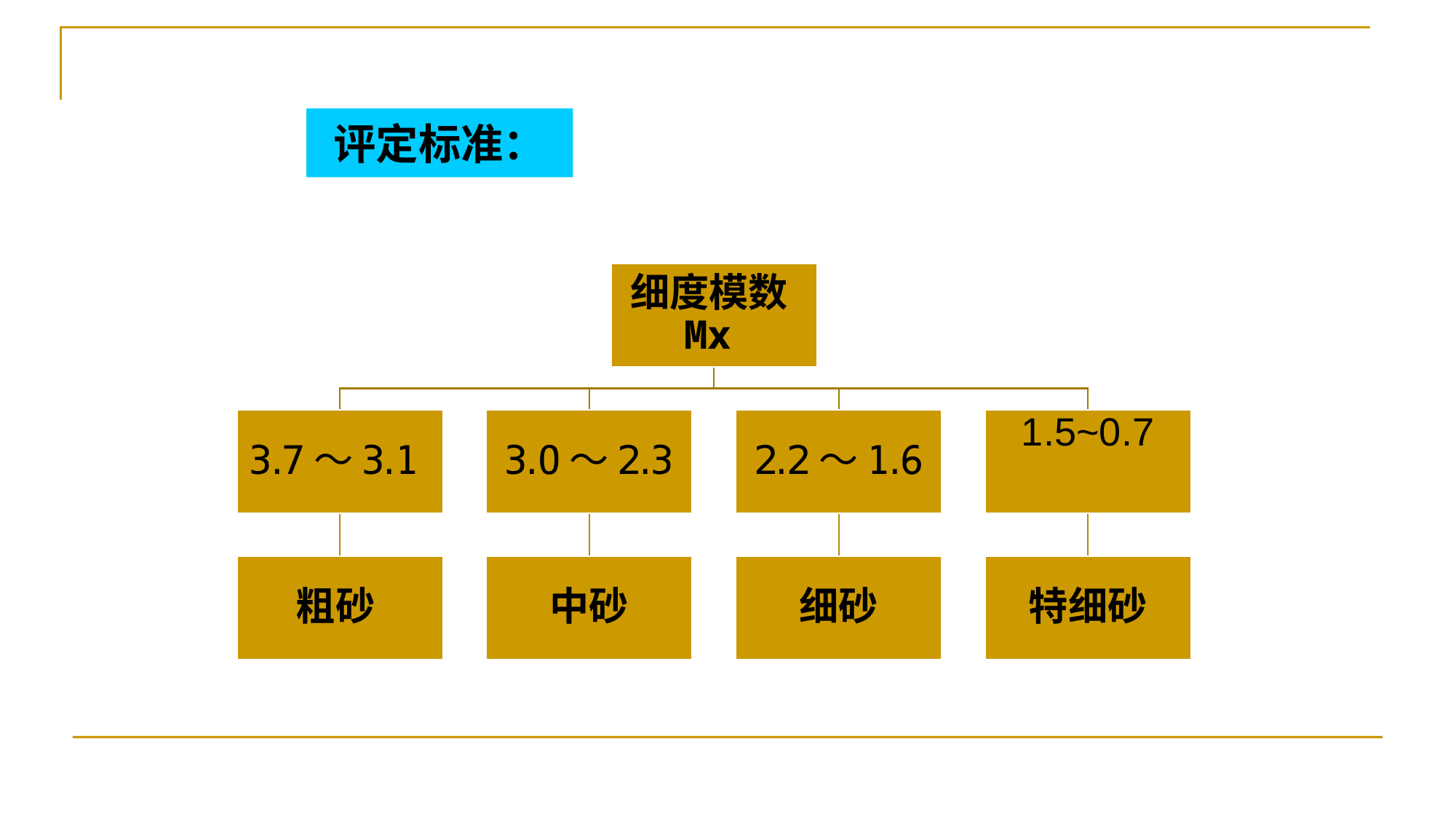

评定标准：
细度模数Mx
3.7～3.1
粗砂
3.0～2.3
中砂
2.2～1.6
细砂
1.5~0.7

特细砂